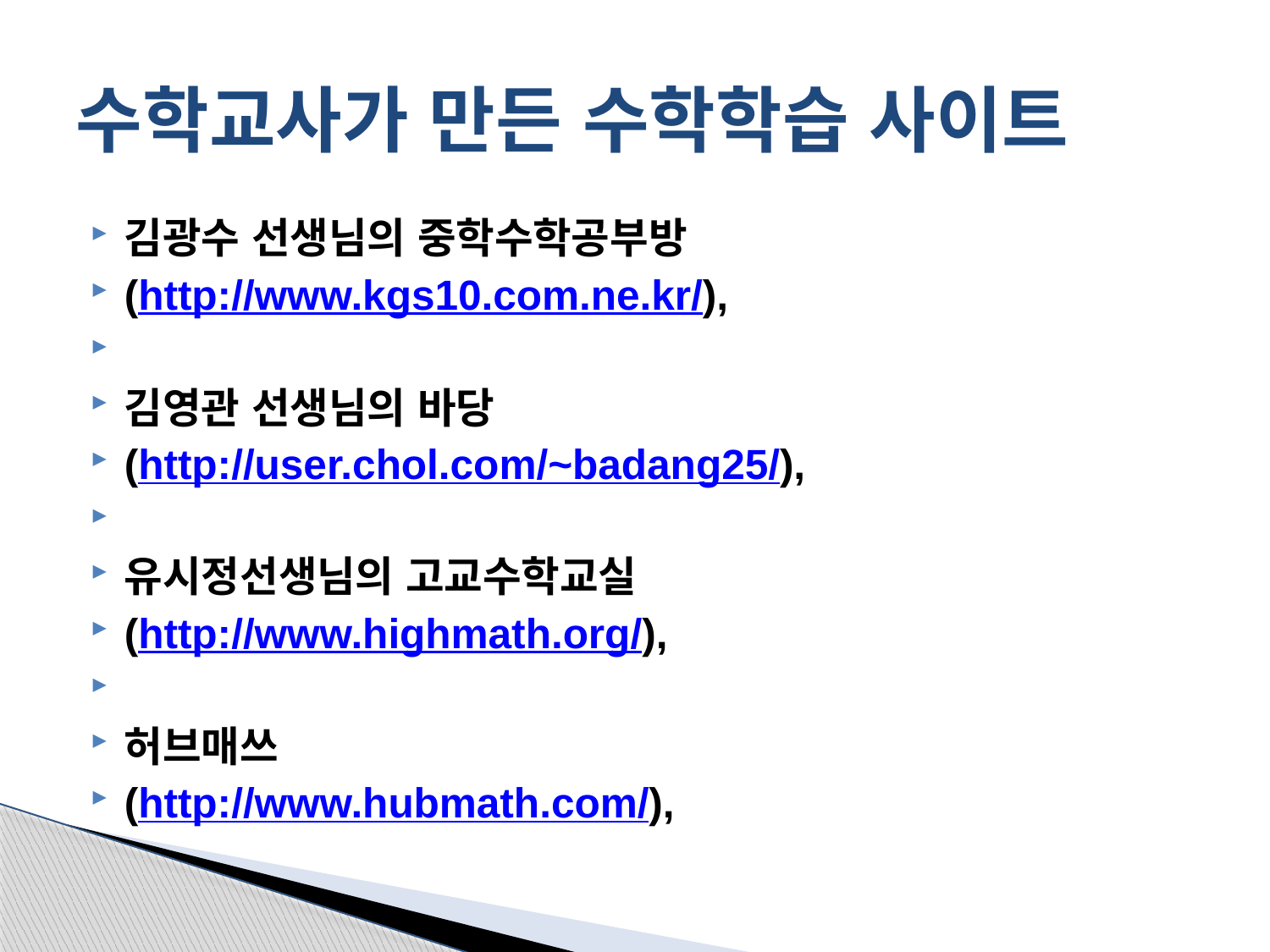

# 수학교사가 만든 수학학습 사이트
김광수 선생님의 중학수학공부방
(http://www.kgs10.com.ne.kr/),

김영관 선생님의 바당
(http://user.chol.com/~badang25/),

유시정선생님의 고교수학교실
(http://www.highmath.org/),

허브매쓰
(http://www.hubmath.com/),